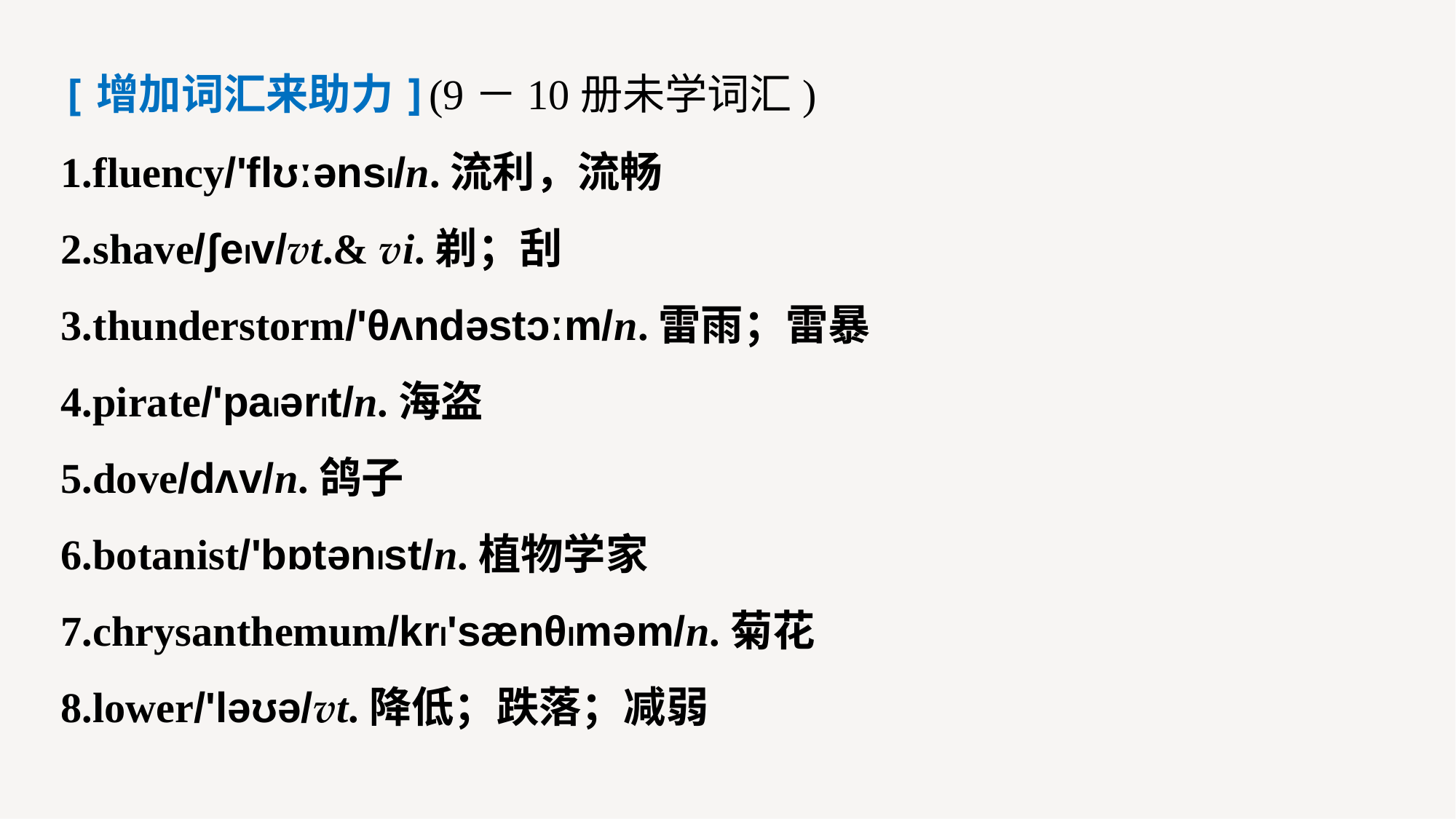

[增加词汇来助力](9－10册未学词汇)
1.fluency/'flʊːənsI/n.流利，流畅
2.shave/ʃeIv/vt.& vi.剃；刮
3.thunderstorm/'θʌndəstɔːm/n.雷雨；雷暴
4.pirate/'paIərIt/n.海盗
5.dove/dʌv/n.鸽子
6.botanist/'bɒtənIst/n.植物学家
7.chrysanthemum/krI'sænθIməm/n.菊花
8.lower/'ləʊə/vt.降低；跌落；减弱